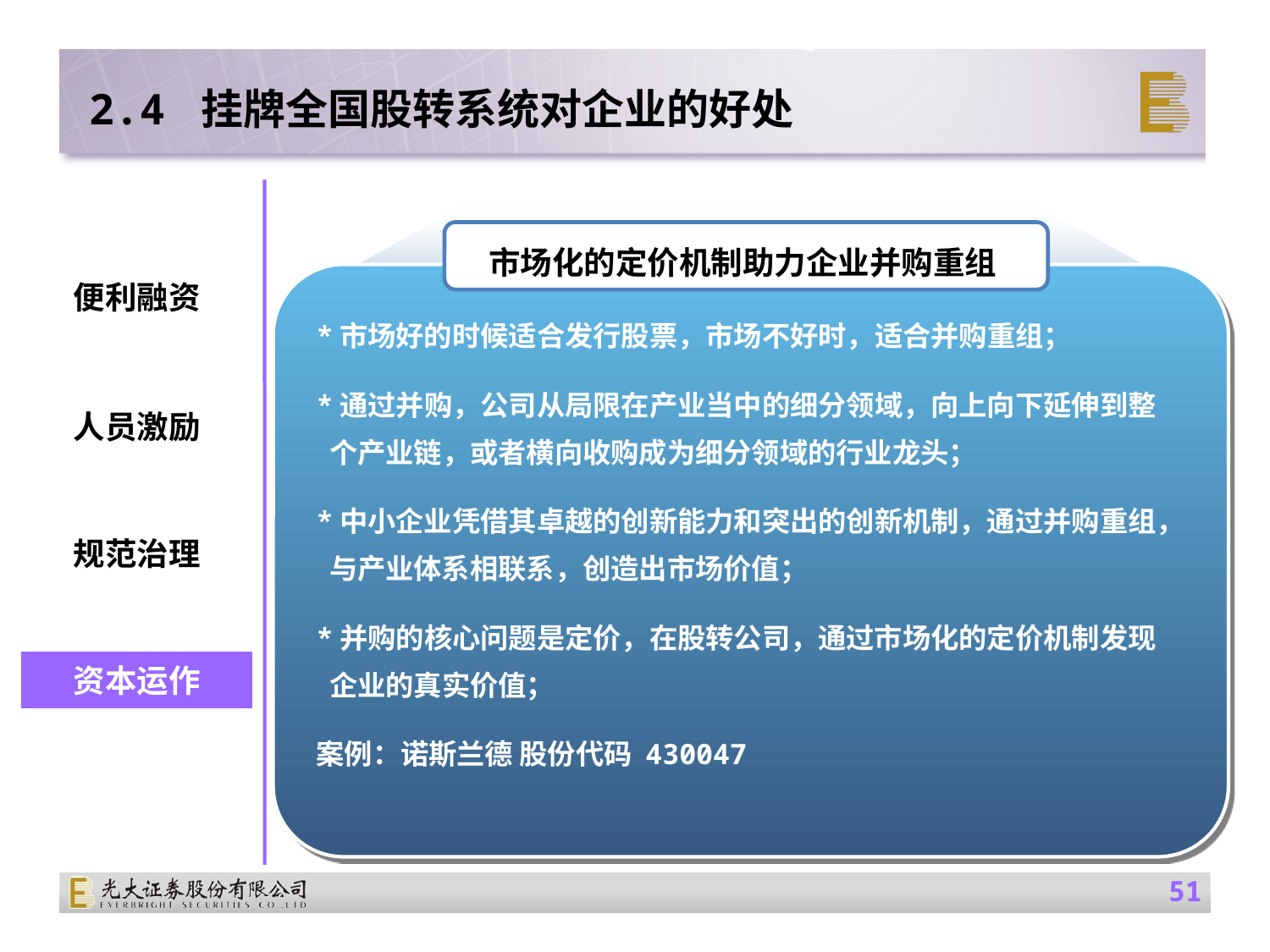

2.4 挂牌全国股转系统对企业的好处

市场化的定价机制助力企业并购重组

便利融资
*市场好的时候适合发行股票，市场不好时，适合并购重组；
*通过并购，公司从局限在产业当中的细分领域，向上向下延伸到整个产业链，或者横向收购成为细分领域的行业龙头；
*中小企业凭借其卓越的创新能力和突出的创新机制，通过并购重组，与产业体系相联系，创造出市场价值；
*并购的核心问题是定价，在股转公司，通过市场化的定价机制发现企业的真实价值；
案例：诺斯兰德 股份代码 430047

人员激励
规范治理
资本运作
51